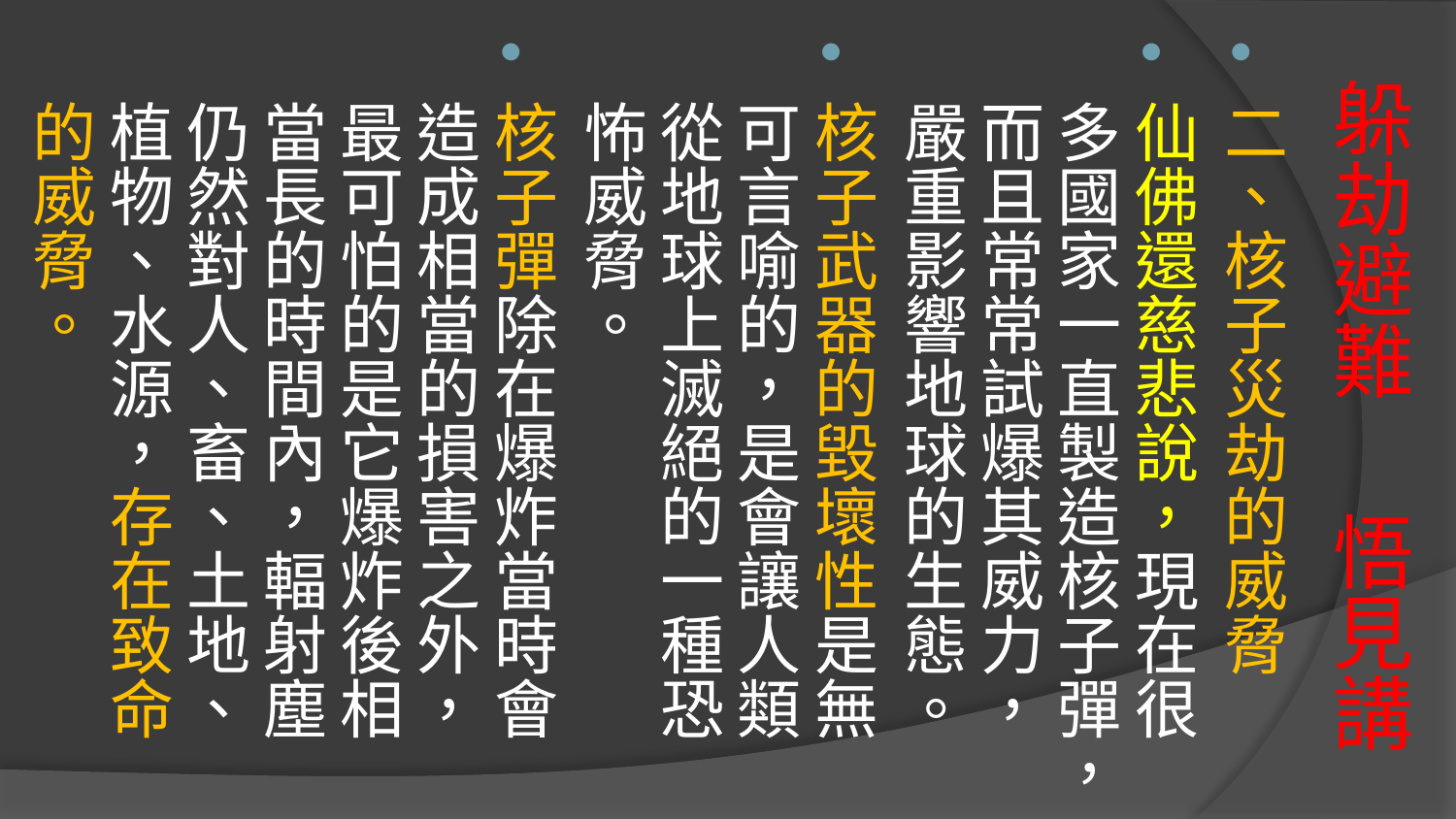

二、核子災劫的威脅
仙佛還慈悲說，現在很多國家一直製造核子彈，而且常常試爆其威力，嚴重影響地球的生態。
核子武器的毀壞性是無可言喻的，是會讓人類從地球上滅絕的一種恐怖威脅。
核子彈除在爆炸當時會造成相當的損害之外，最可怕的是它爆炸後相當長的時間內，輻射塵仍然對人、畜、土地、植物、水源，存在致命的威脅。
# 躲劫避難      悟見講